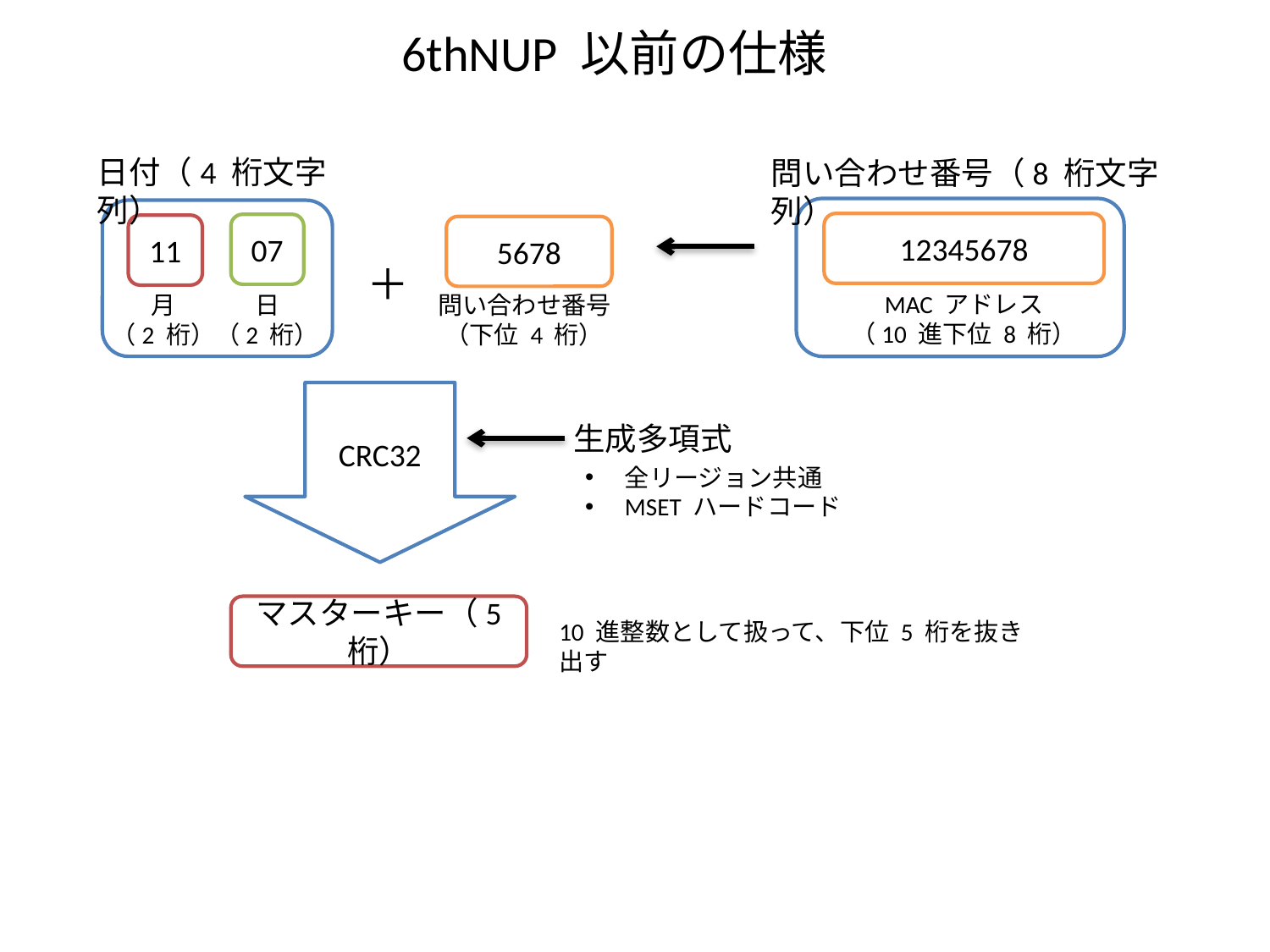

6thNUP 以前の仕様
日付（4 桁文字列）
問い合わせ番号（8 桁文字列）

12345678
07
11
5678
＋
MAC アドレス
（10 進下位 8 桁）
問い合わせ番号
（下位 4 桁）
月
（2 桁）
日
（2 桁）
CRC32
生成多項式
全リージョン共通
MSET ハードコード
マスターキー（5 桁）
10 進整数として扱って、下位 5 桁を抜き出す